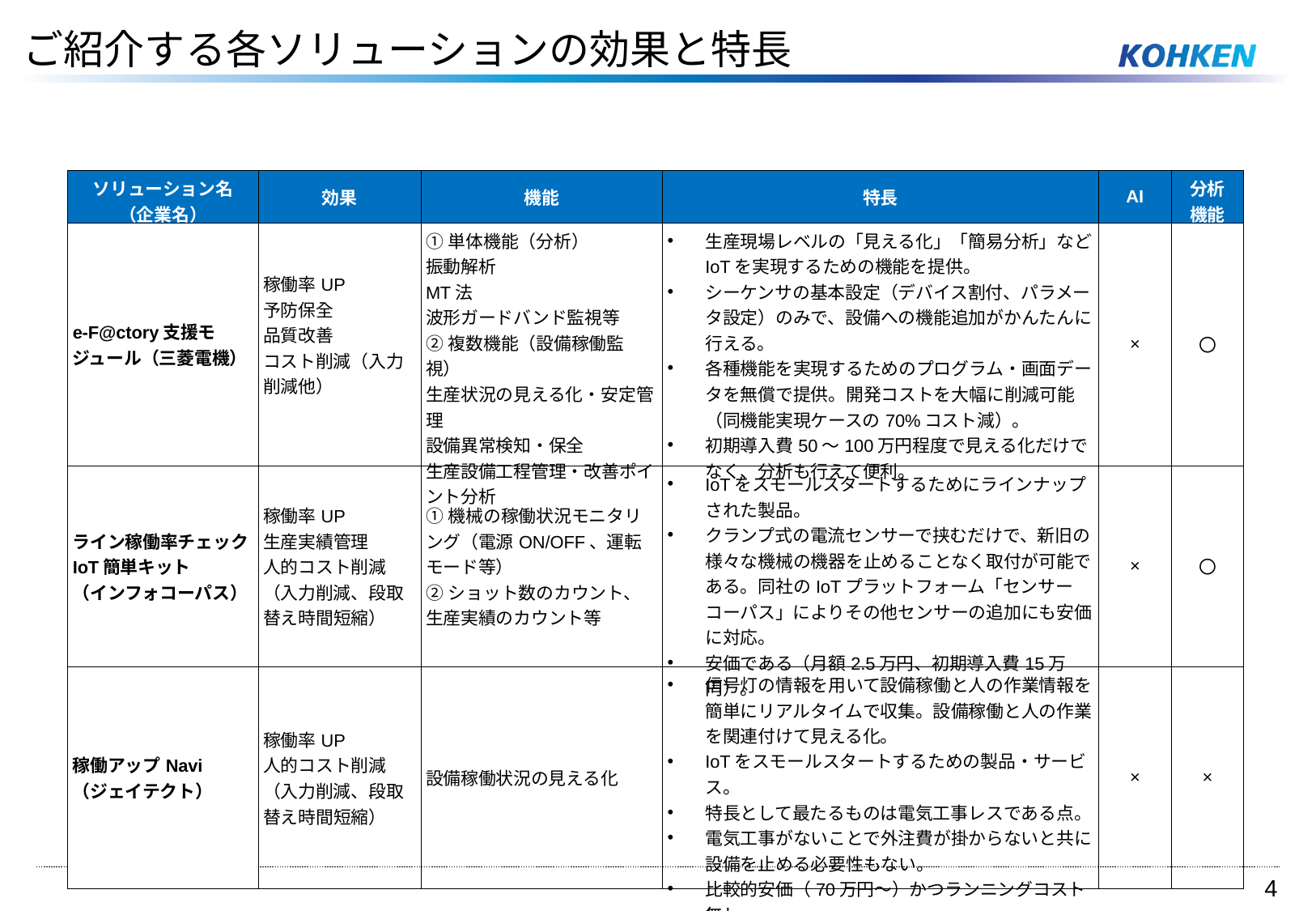

ご紹介する各ソリューションの効果と特長
| ソリューション名 （企業名） | 効果 | 機能 | 特長 | AI | 分析 機能 |
| --- | --- | --- | --- | --- | --- |
| e-F@ctory支援モジュール（三菱電機） | 稼働率UP 予防保全 品質改善 コスト削減（入力削減他） | ①単体機能（分析） 振動解析 MT法 波形ガードバンド監視等 ②複数機能（設備稼働監視） 生産状況の見える化・安定管理 設備異常検知・保全 生産設備工程管理・改善ポイント分析 | 生産現場レベルの「見える化」「簡易分析」などIoTを実現するための機能を提供。 シーケンサの基本設定（デバイス割付、パラメータ設定）のみで、設備への機能追加がかんたんに行える。 各種機能を実現するためのプログラム・画面データを無償で提供。開発コストを大幅に削減可能（同機能実現ケースの70%コスト減）。 初期導入費50～100万円程度で見える化だけでなく、分析も行えて便利。 | × | 〇 |
| ライン稼働率チェックIoT簡単キット （インフォコーパス） | 稼働率UP 生産実績管理 人的コスト削減（入力削減、段取替え時間短縮） | ①機械の稼働状況モニタリング（電源ON/OFF、運転モード等） ②ショット数のカウント、生産実績のカウント等 | IoTをスモールスタートするためにラインナップされた製品。 クランプ式の電流センサーで挟むだけで、新旧の様々な機械の機器を止めることなく取付が可能である。同社のIoTプラットフォーム「センサーコーパス」によりその他センサーの追加にも安価に対応。 安価である（月額2.5万円、初期導入費15万円）。 | × | 〇 |
| 稼働アップNavi（ジェイテクト） | 稼働率UP 人的コスト削減（入力削減、段取替え時間短縮） | 設備稼働状況の見える化 | 信号灯の情報を用いて設備稼働と人の作業情報を簡単にリアルタイムで収集。設備稼働と人の作業を関連付けて見える化。 IoTをスモールスタートするための製品・サービス。 特長として最たるものは電気工事レスである点。 電気工事がないことで外注費が掛からないと共に設備を止める必要性もない。 比較的安価（70万円～）かつランニングコスト無し。 | × | × |